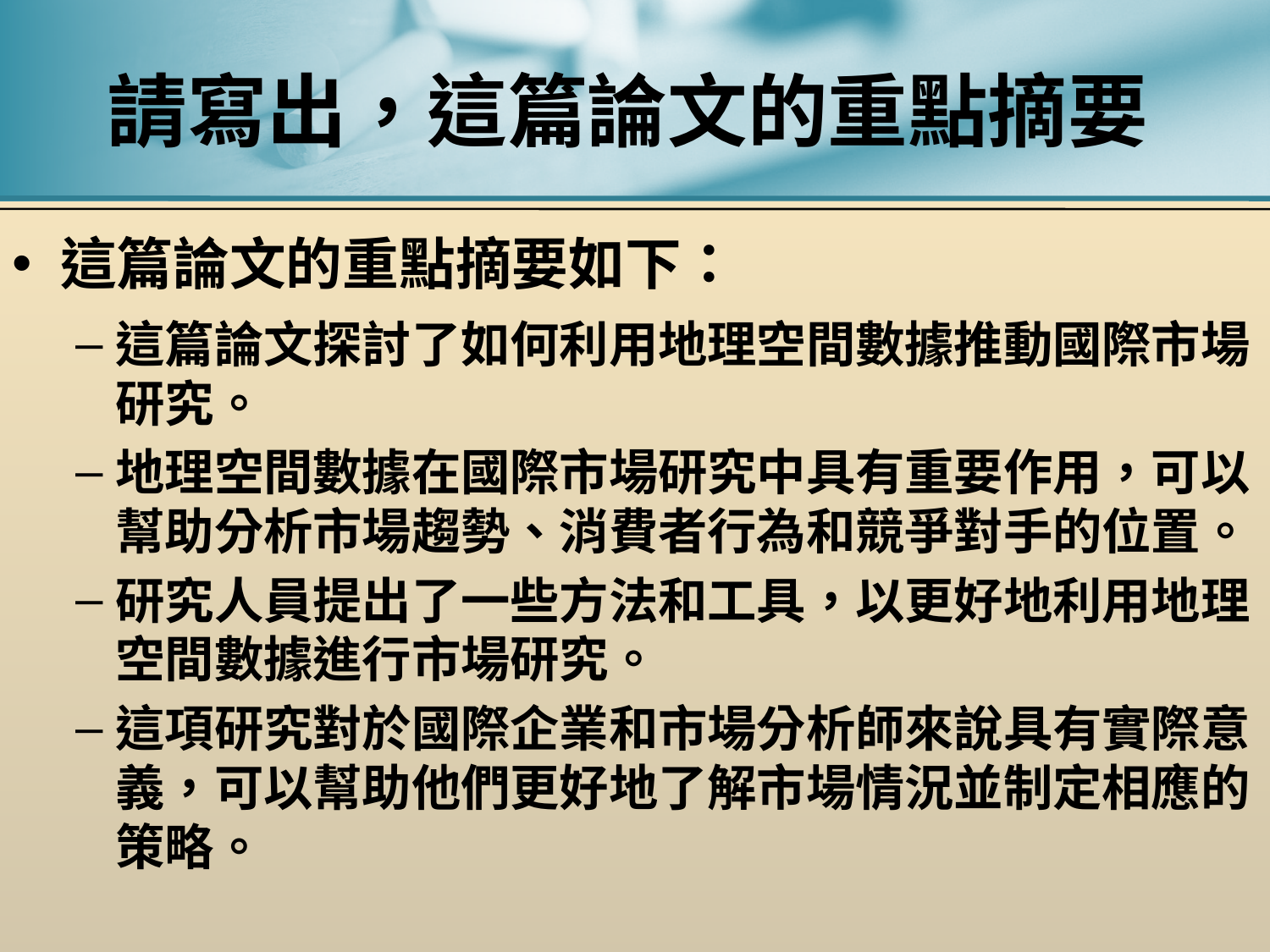

# 請寫出，這篇論文的重點摘要
這篇論文的重點摘要如下：
這篇論文探討了如何利用地理空間數據推動國際市場研究。
地理空間數據在國際市場研究中具有重要作用，可以幫助分析市場趨勢、消費者行為和競爭對手的位置。
研究人員提出了一些方法和工具，以更好地利用地理空間數據進行市場研究。
這項研究對於國際企業和市場分析師來說具有實際意義，可以幫助他們更好地了解市場情況並制定相應的策略。